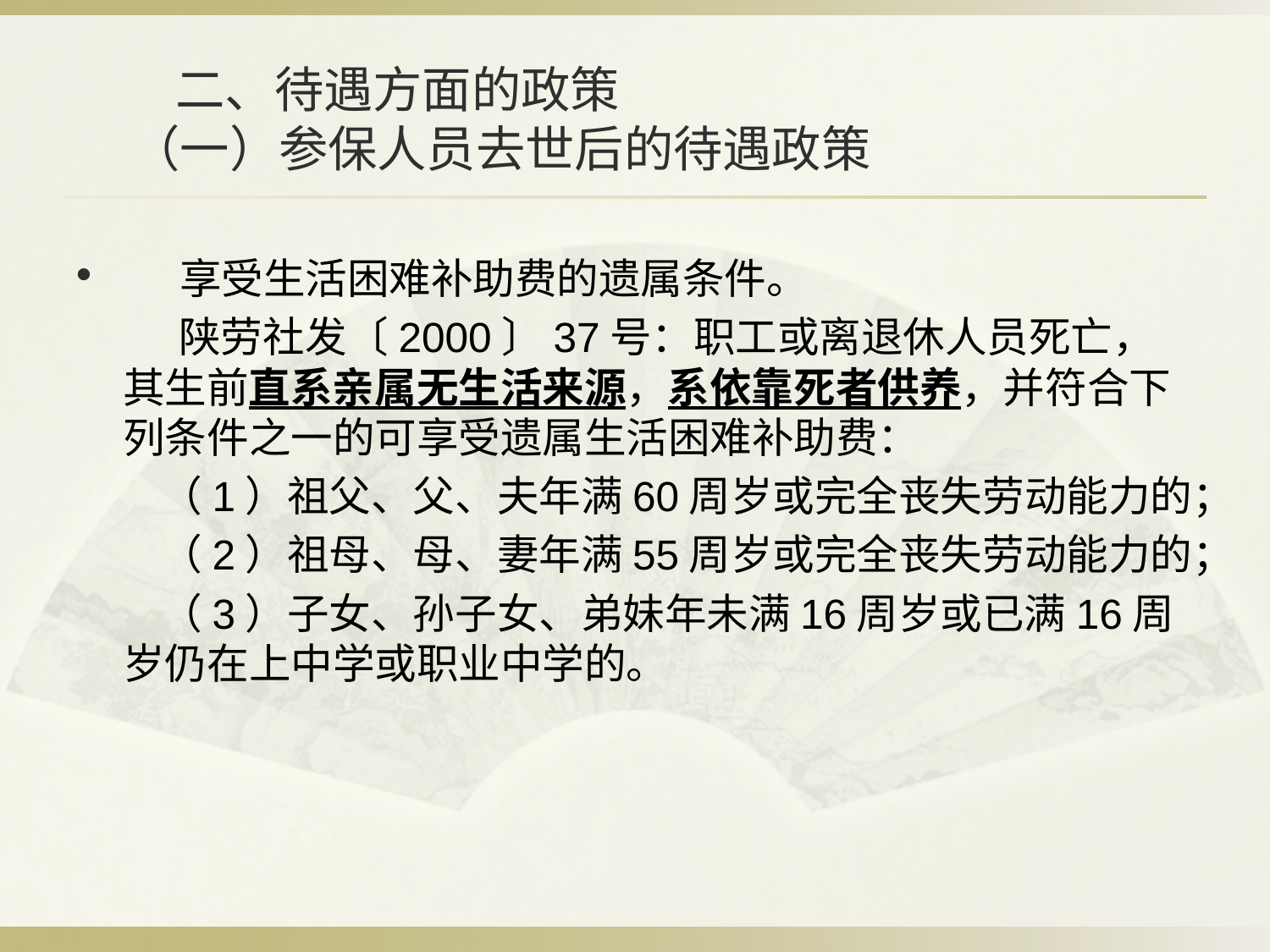

# 二、待遇方面的政策 （一）参保人员去世后的待遇政策
     享受生活困难补助费的遗属条件。
          陕劳社发〔2000〕37号：职工或离退休人员死亡，其生前直系亲属无生活来源，系依靠死者供养，并符合下列条件之一的可享受遗属生活困难补助费：
        （1）祖父、父、夫年满60周岁或完全丧失劳动能力的；
        （2）祖母、母、妻年满55周岁或完全丧失劳动能力的；
        （3）子女、孙子女、弟妹年未满16周岁或已满16周岁仍在上中学或职业中学的。